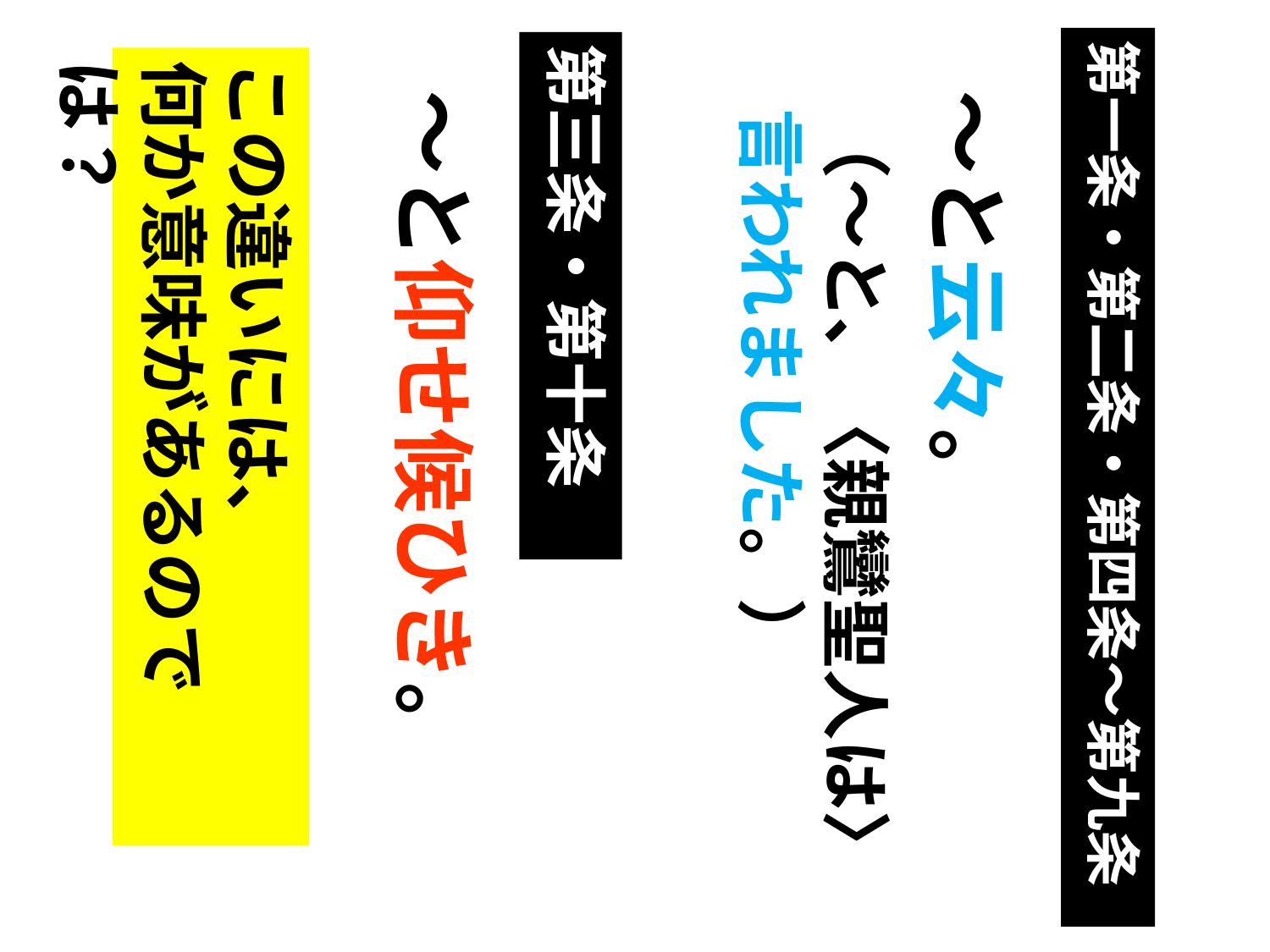

第一条・第二条・第四条～第九条
第三条・第十条
この違いには、
何か意味があるのでは？
～と仰せ候ひき。
～と云々。
（～と、〈親鸞聖人は〉言われました。）